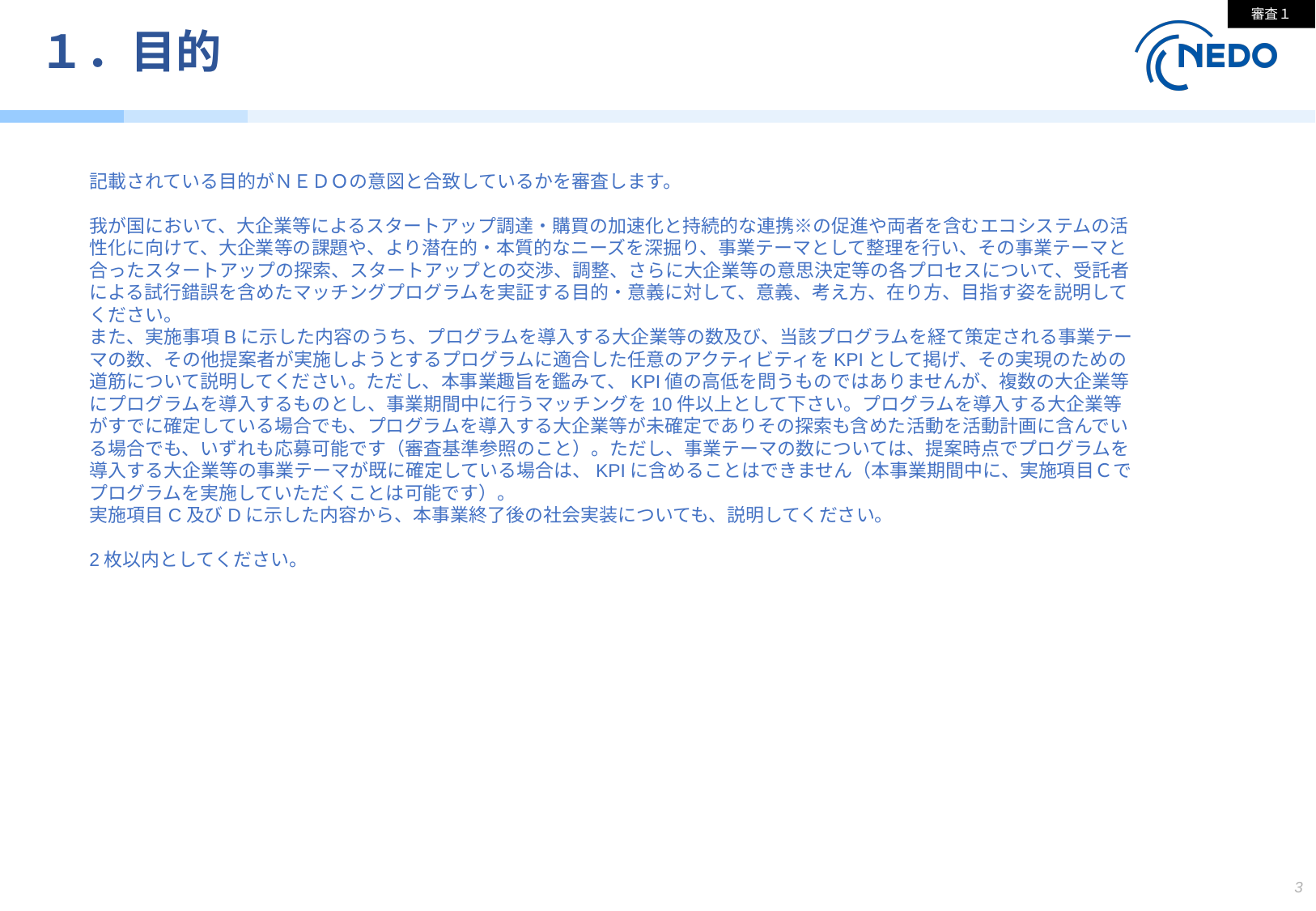

審査１
# １．目的
記載されている目的がＮＥＤＯの意図と合致しているかを審査します。

我が国において、大企業等によるスタートアップ調達・購買の加速化と持続的な連携※の促進や両者を含むエコシステムの活性化に向けて、大企業等の課題や、より潜在的・本質的なニーズを深掘り、事業テーマとして整理を行い、その事業テーマと合ったスタートアップの探索、スタートアップとの交渉、調整、さらに大企業等の意思決定等の各プロセスについて、受託者による試行錯誤を含めたマッチングプログラムを実証する目的・意義に対して、意義、考え方、在り方、目指す姿を説明してください。
また、実施事項Bに示した内容のうち、プログラムを導入する大企業等の数及び、当該プログラムを経て策定される事業テーマの数、その他提案者が実施しようとするプログラムに適合した任意のアクティビティをKPIとして掲げ、その実現のための道筋について説明してください。ただし、本事業趣旨を鑑みて、KPI値の高低を問うものではありませんが、複数の大企業等にプログラムを導入するものとし、事業期間中に行うマッチングを10件以上として下さい。プログラムを導入する大企業等がすでに確定している場合でも、プログラムを導入する大企業等が未確定でありその探索も含めた活動を活動計画に含んでいる場合でも、いずれも応募可能です（審査基準参照のこと）。ただし、事業テーマの数については、提案時点でプログラムを導入する大企業等の事業テーマが既に確定している場合は、KPIに含めることはできません（本事業期間中に、実施項目Ｃでプログラムを実施していただくことは可能です）。
実施項目C及びDに示した内容から、本事業終了後の社会実装についても、説明してください。

2枚以内としてください。
3